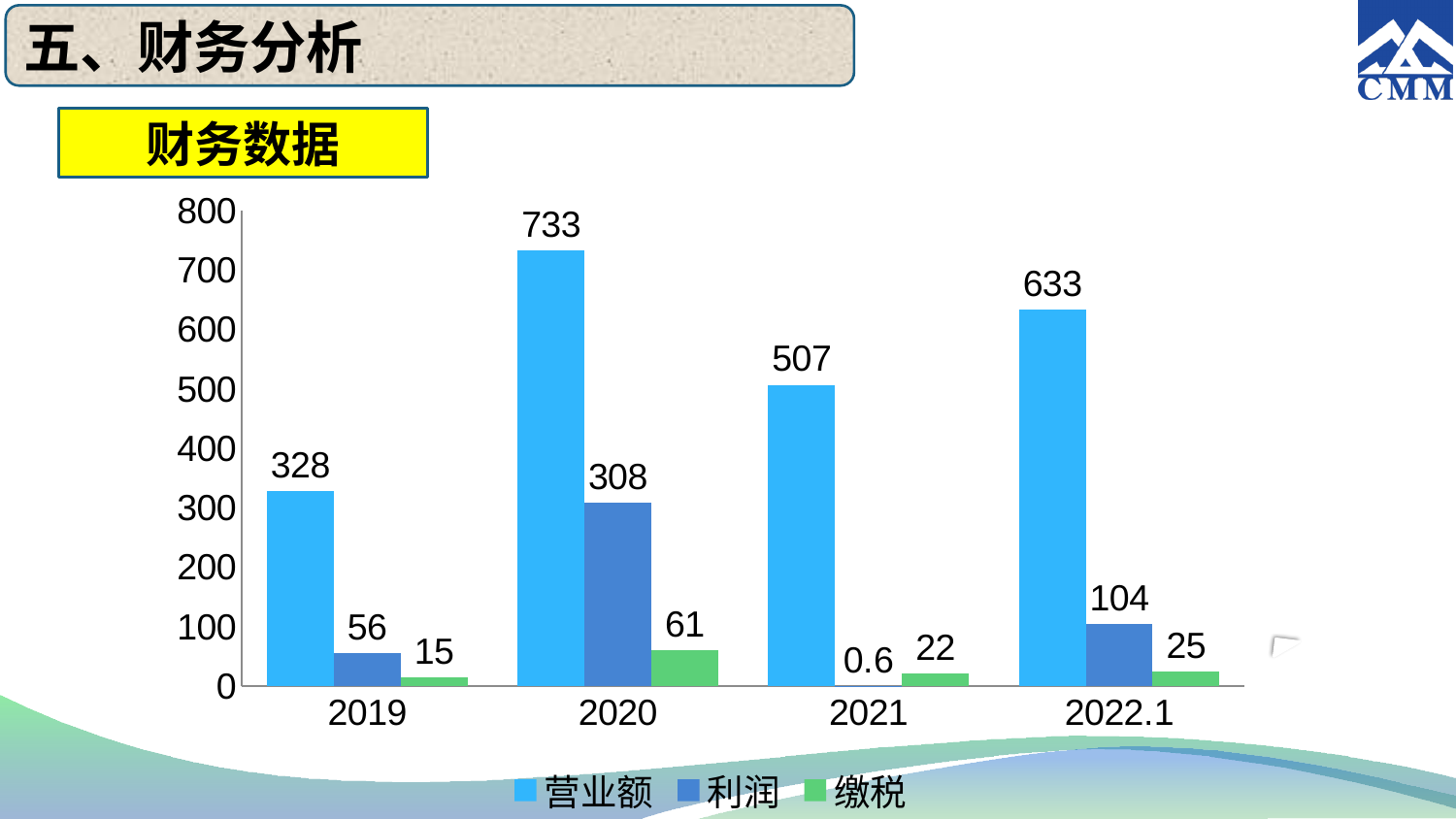

五、财务分析
财务数据

### Chart

| Category | 营业额 | 利润 | 缴税 |
|---|---|---|---|
| 2019 | 328.0 | 56.0 | 15.0 |
| 2020 | 733.0 | 308.0 | 61.0 |
| 2021 | 507.0 | 0.6 | 22.0 |
| 2022.1 | 633.0 | 104.0 | 25.0 |